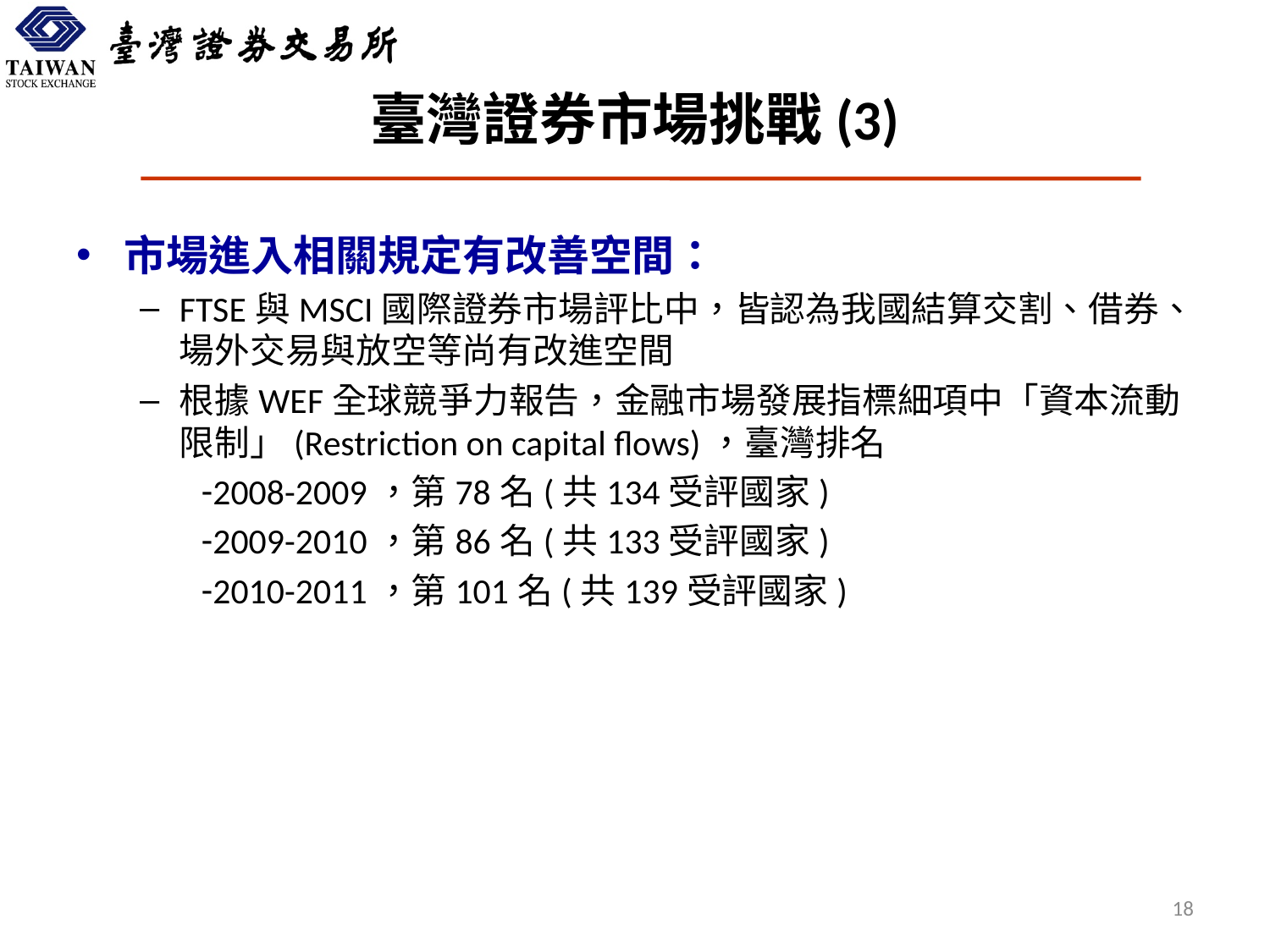

# 臺灣證券市場挑戰(3)
市場進入相關規定有改善空間：
FTSE與MSCI國際證券市場評比中，皆認為我國結算交割、借券、場外交易與放空等尚有改進空間
根據WEF全球競爭力報告，金融市場發展指標細項中「資本流動限制」(Restriction on capital flows)，臺灣排名
2008-2009，第78名(共134受評國家)
2009-2010，第86名(共133受評國家)
2010-2011，第101名(共139受評國家)

18